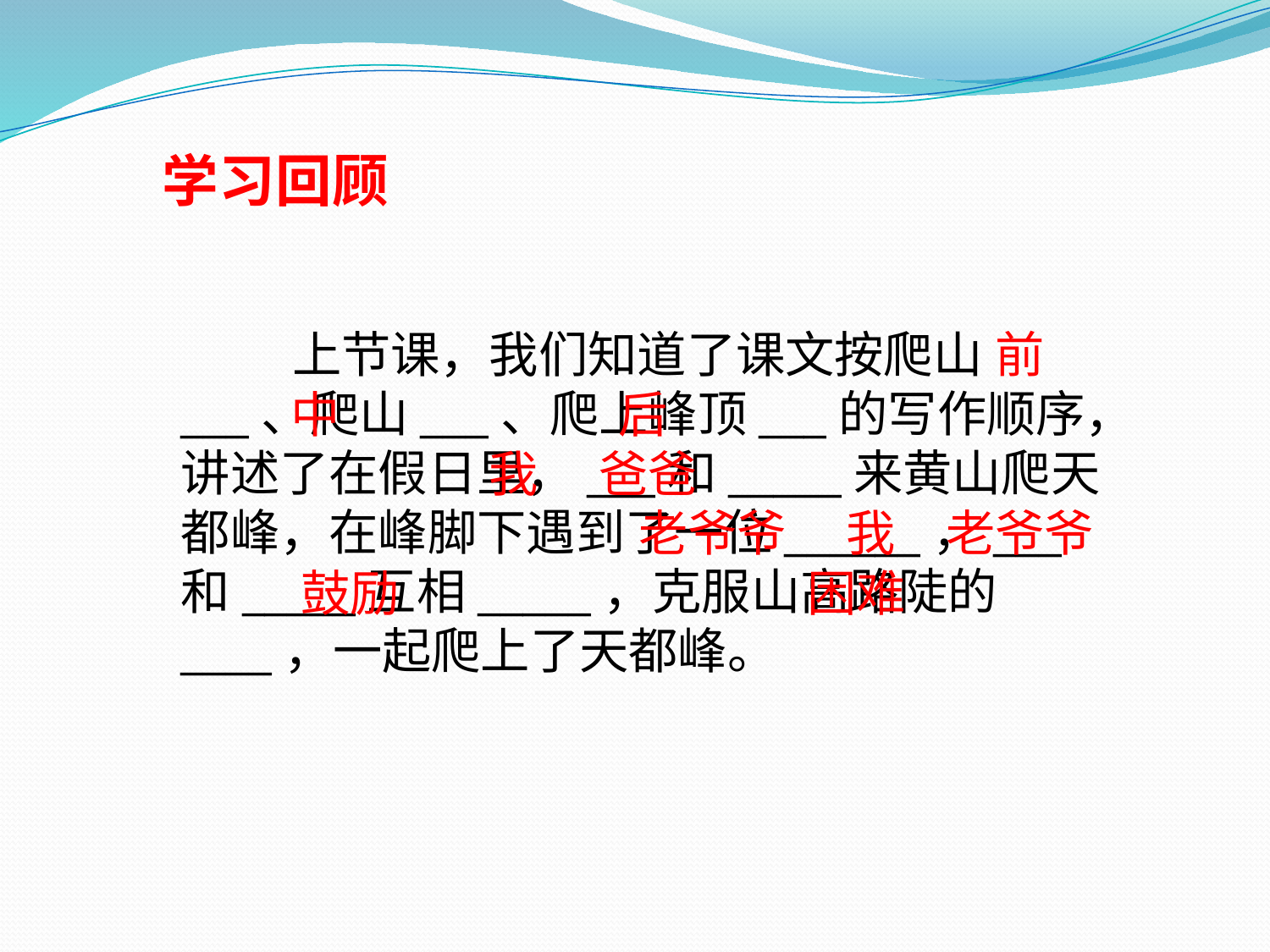

学习回顾
         上节课，我们知道了课文按爬山___、爬山___、爬上峰顶___的写作顺序，讲述了在假日里，___和_____来黄山爬天都峰，在峰脚下遇到了一位______，___和_____互相_____，克服山高路陡的 ____，一起爬上了天都峰。
前
中
后
我
爸爸
老爷爷
我
老爷爷
鼓励
困难